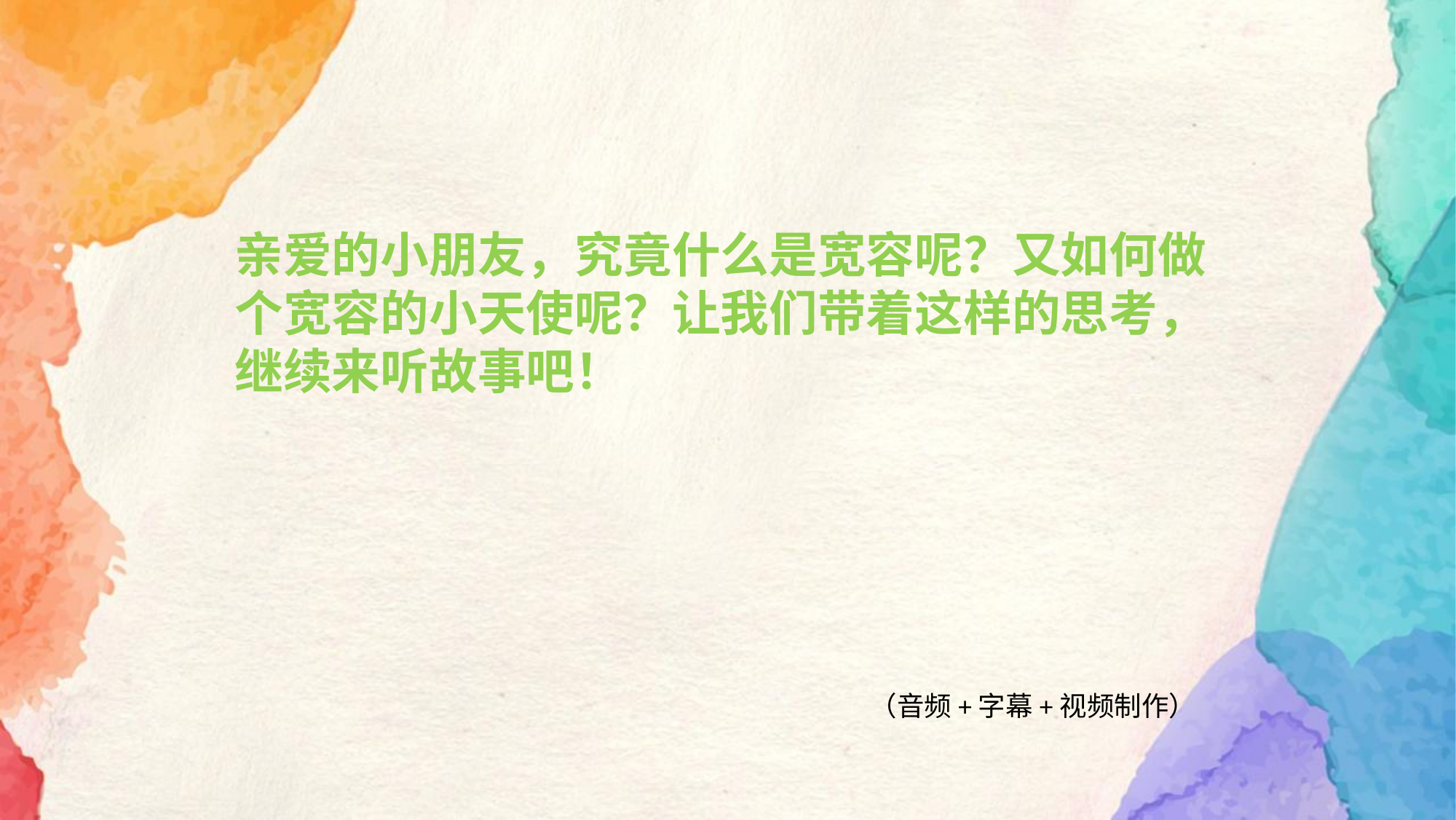

亲爱的小朋友，究竟什么是宽容呢？又如何做个宽容的小天使呢？让我们带着这样的思考，继续来听故事吧！
（音频+字幕+视频制作）